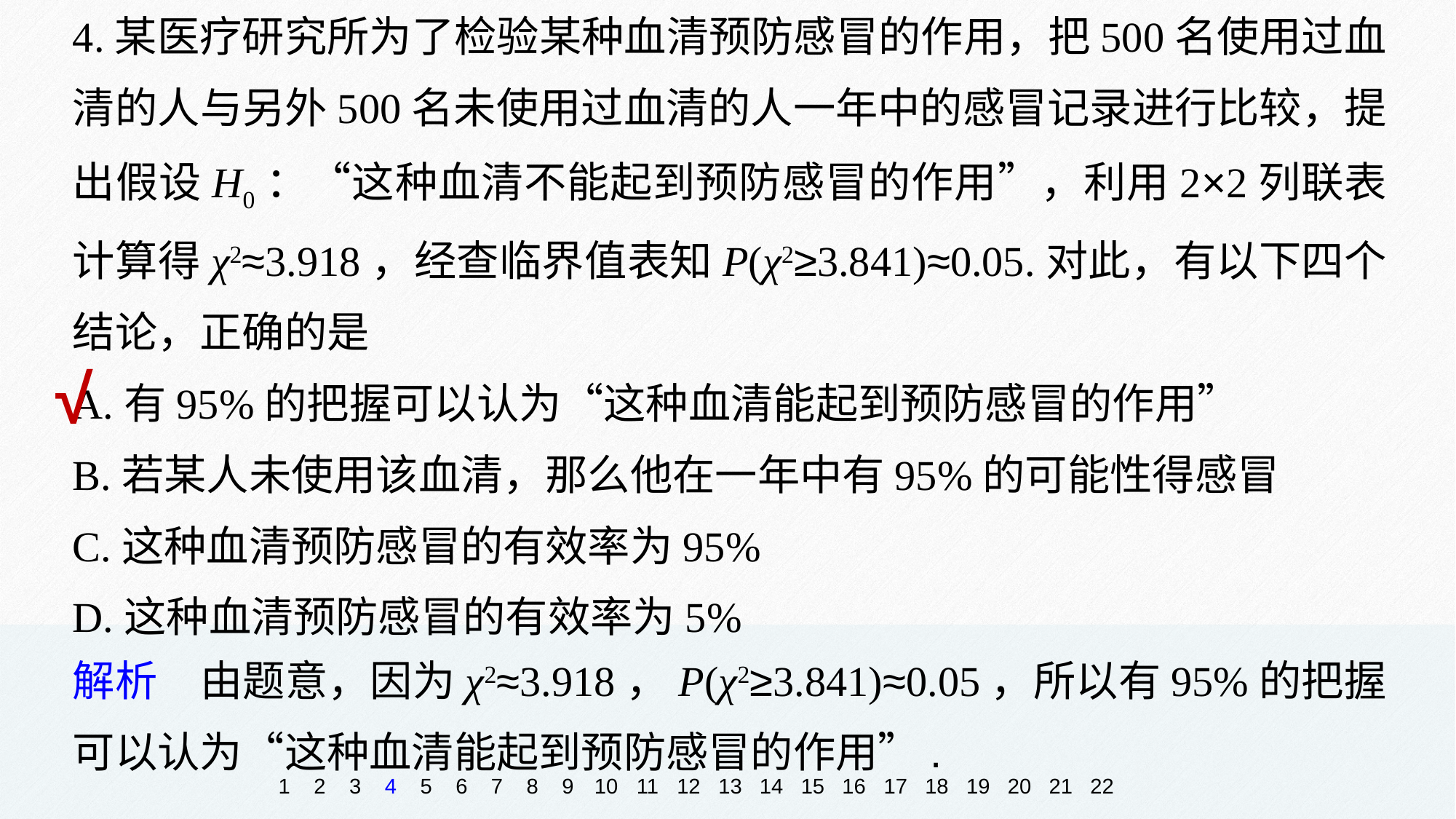

4.某医疗研究所为了检验某种血清预防感冒的作用，把500名使用过血清的人与另外500名未使用过血清的人一年中的感冒记录进行比较，提出假设H0：“这种血清不能起到预防感冒的作用”，利用2×2列联表计算得χ2≈3.918，经查临界值表知P(χ2≥3.841)≈0.05.对此，有以下四个结论，正确的是
A.有95%的把握可以认为“这种血清能起到预防感冒的作用”
B.若某人未使用该血清，那么他在一年中有95%的可能性得感冒
C.这种血清预防感冒的有效率为95%
D.这种血清预防感冒的有效率为5%
√
解析　由题意，因为χ2≈3.918，P(χ2≥3.841)≈0.05，所以有95%的把握可以认为“这种血清能起到预防感冒的作用”.
1
2
3
4
5
6
7
8
9
10
11
12
13
14
15
16
17
18
19
20
21
22